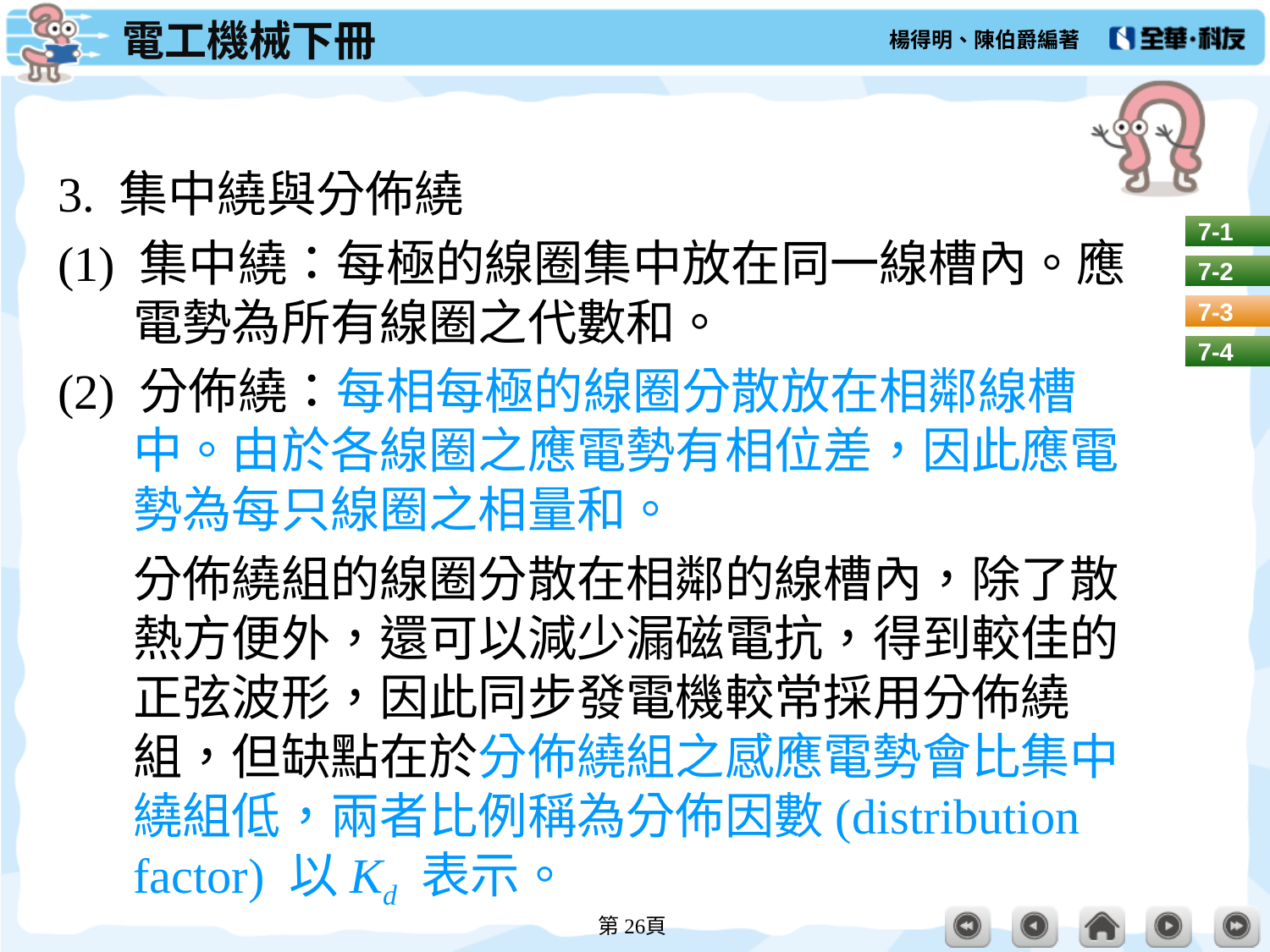

#
3. 集中繞與分佈繞
(1) 集中繞：每極的線圈集中放在同一線槽內。應電勢為所有線圈之代數和。
(2) 分佈繞：每相每極的線圈分散放在相鄰線槽中。由於各線圈之應電勢有相位差，因此應電勢為每只線圈之相量和。
	分佈繞組的線圈分散在相鄰的線槽內，除了散熱方便外，還可以減少漏磁電抗，得到較佳的正弦波形，因此同步發電機較常採用分佈繞組，但缺點在於分佈繞組之感應電勢會比集中繞組低，兩者比例稱為分佈因數(distribution factor) 以Kd 表示。